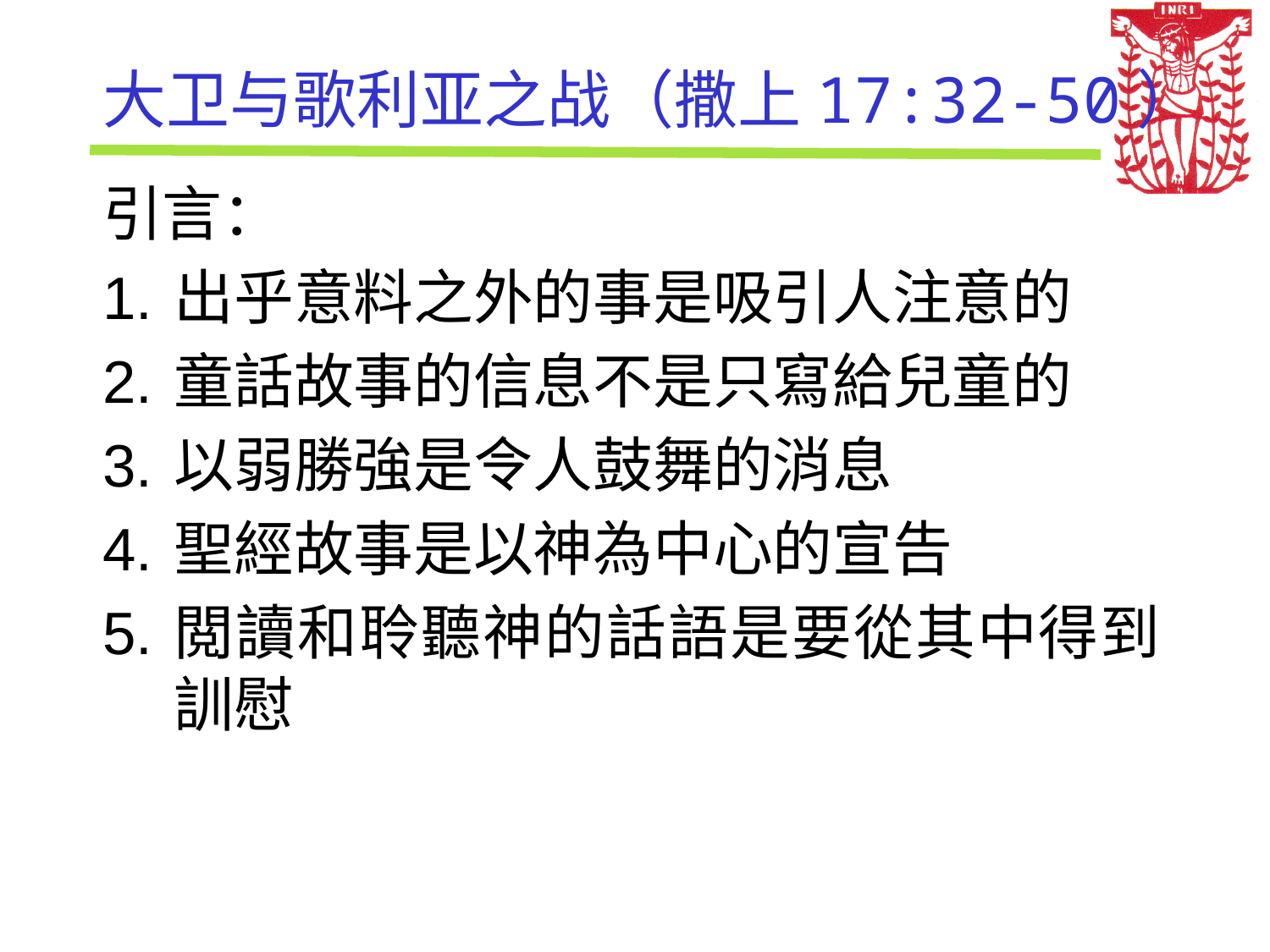

# 大卫与歌利亚之战（撒上17:32-50）
引言：
出乎意料之外的事是吸引人注意的
童話故事的信息不是只寫給兒童的
以弱勝強是令人鼓舞的消息
聖經故事是以神為中心的宣告
閲讀和聆聽神的話語是要從其中得到訓慰